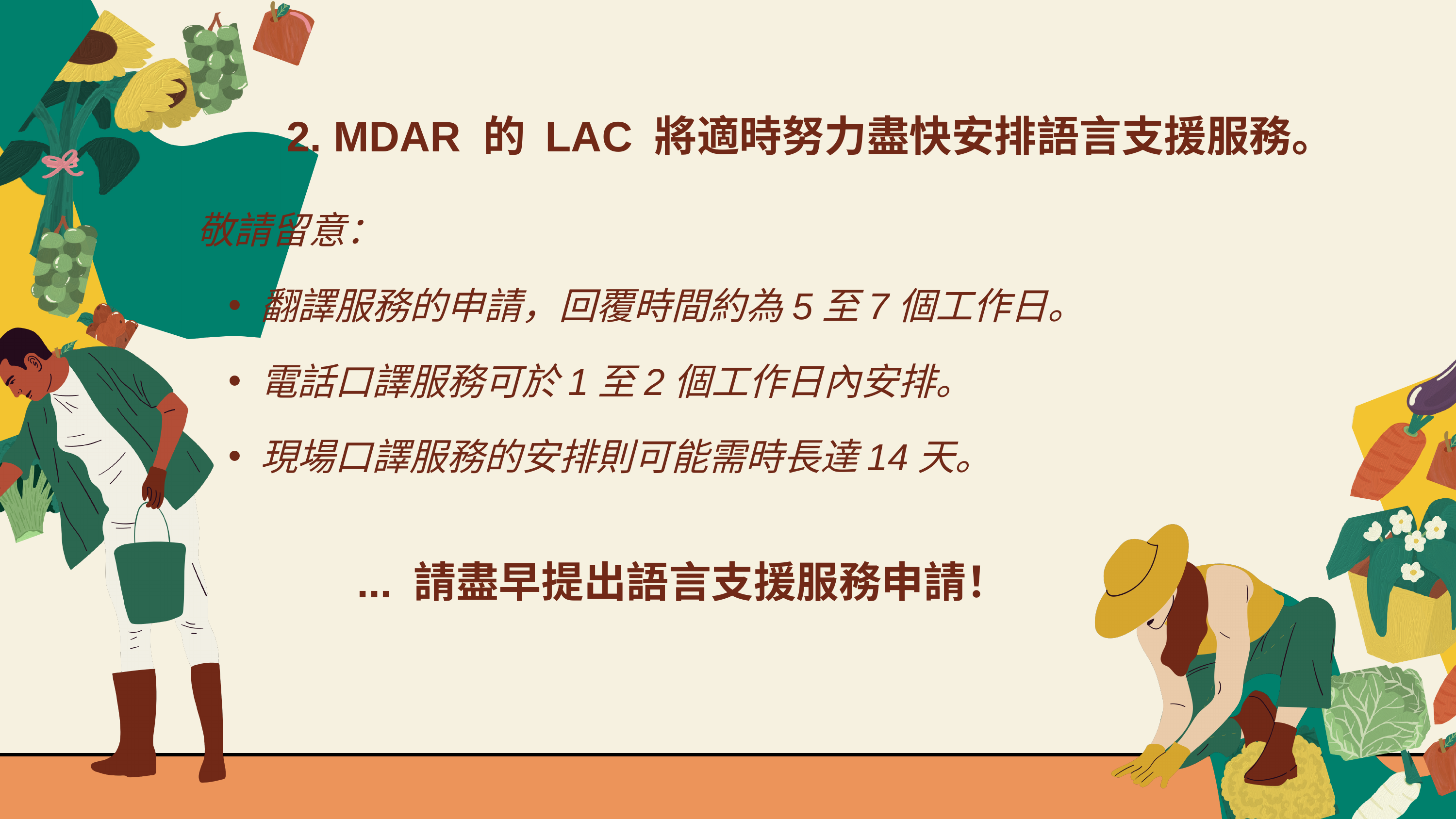

2. MDAR 的 LAC 將適時努力盡快安排語言支援服務。
敬請留意：
翻譯服務的申請，回覆時間約為5至7個工作日。
電話口譯服務可於1至2個工作日內安排。
現場口譯服務的安排則可能需時長達14天。

... 請盡早提出語言支援服務申請！